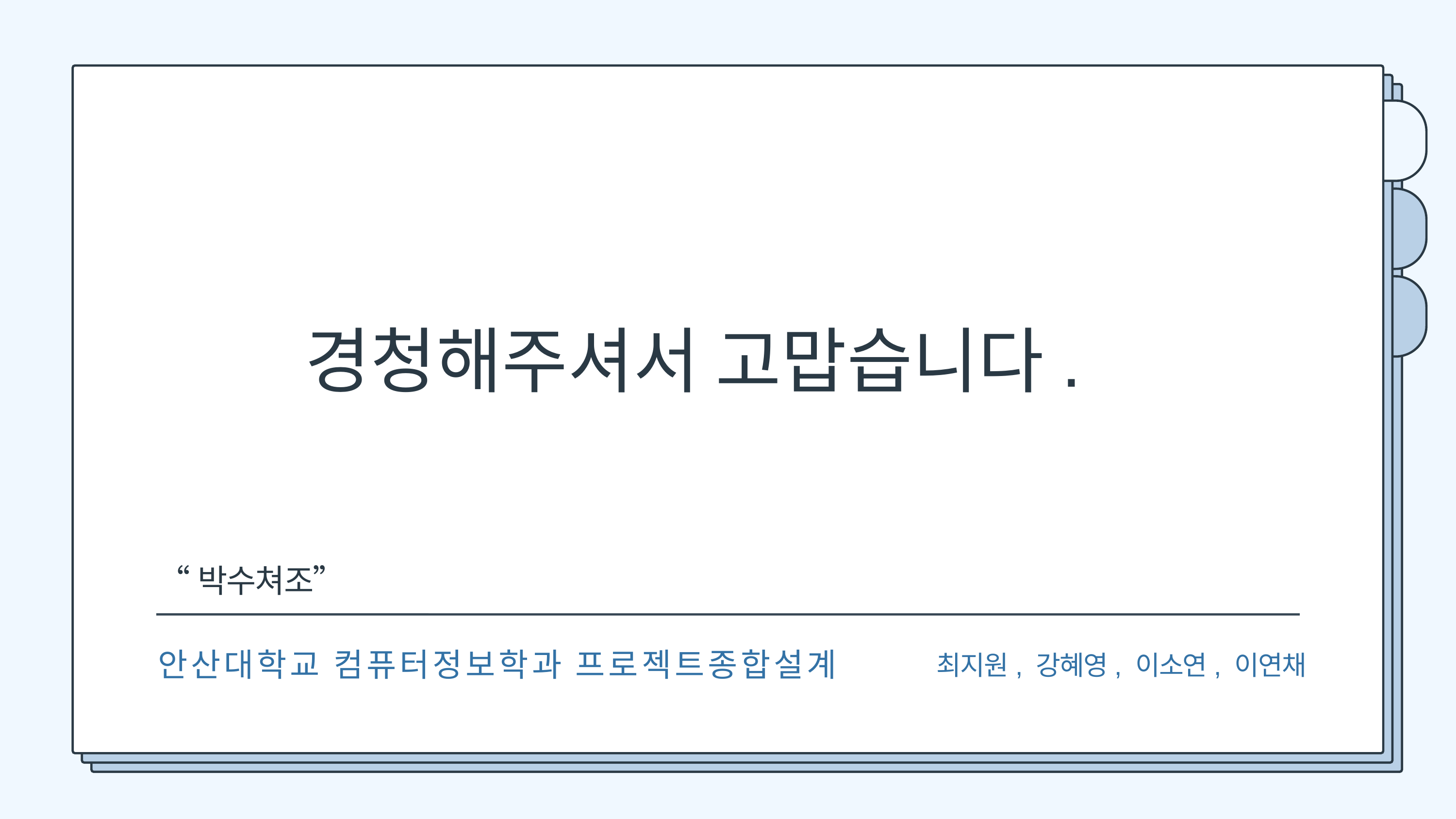

경청해주셔서 고맙습니다.
“박수쳐조”

안산대학교 컴퓨터정보학과 프로젝트종합설계
최지원, 강혜영, 이소연, 이연채